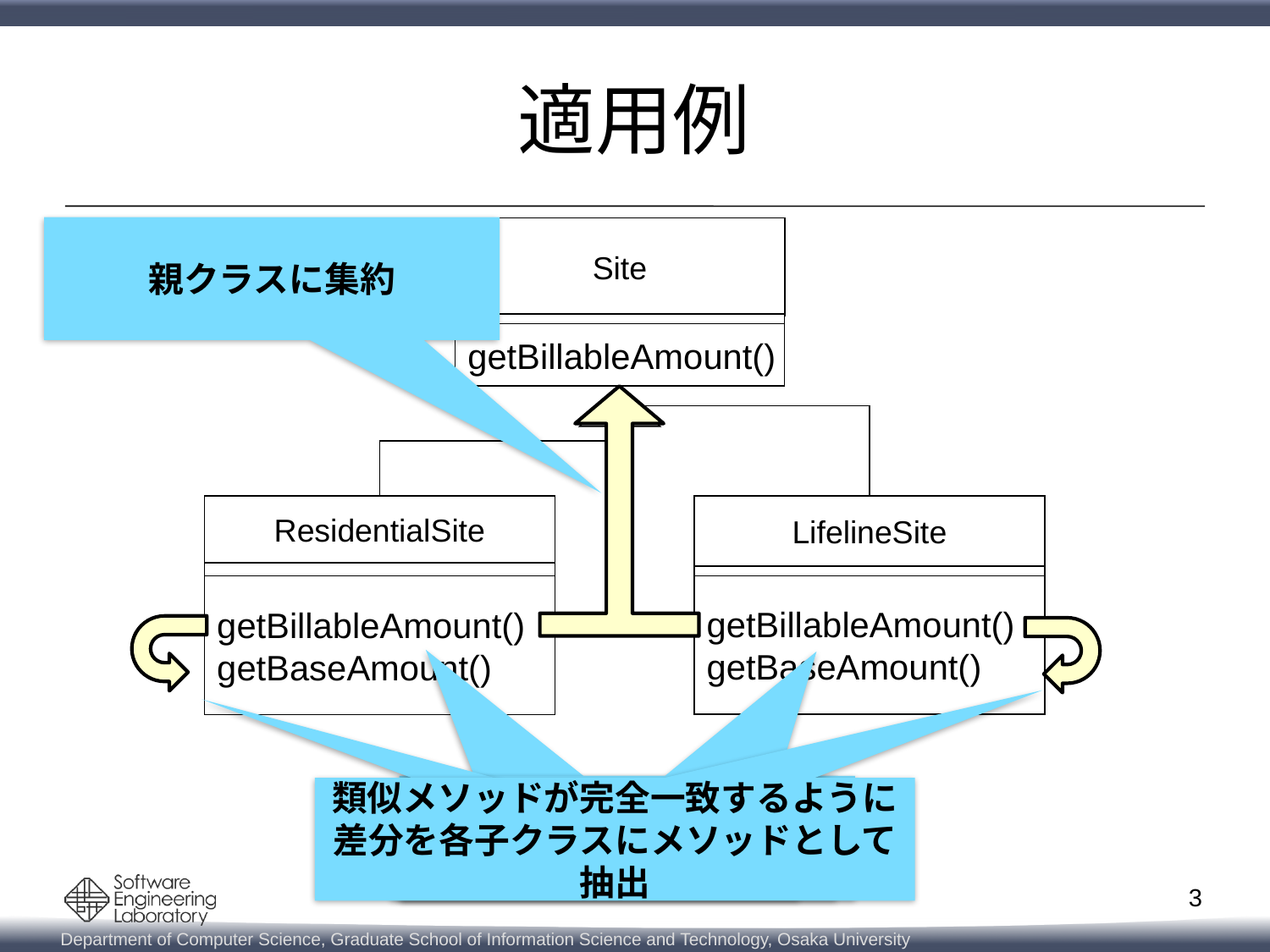

# 適用例
親クラスに集約

Site

getBillableAmount()

ResidentialSite
LifelineSite

getBillableAmount()
getBaseAmount()
getBillableAmount()
getBaseAmount()

類似メソッドが完全一致するように
差分を各子クラスにメソッドとして抽出

差分を含む類似メソッド

3